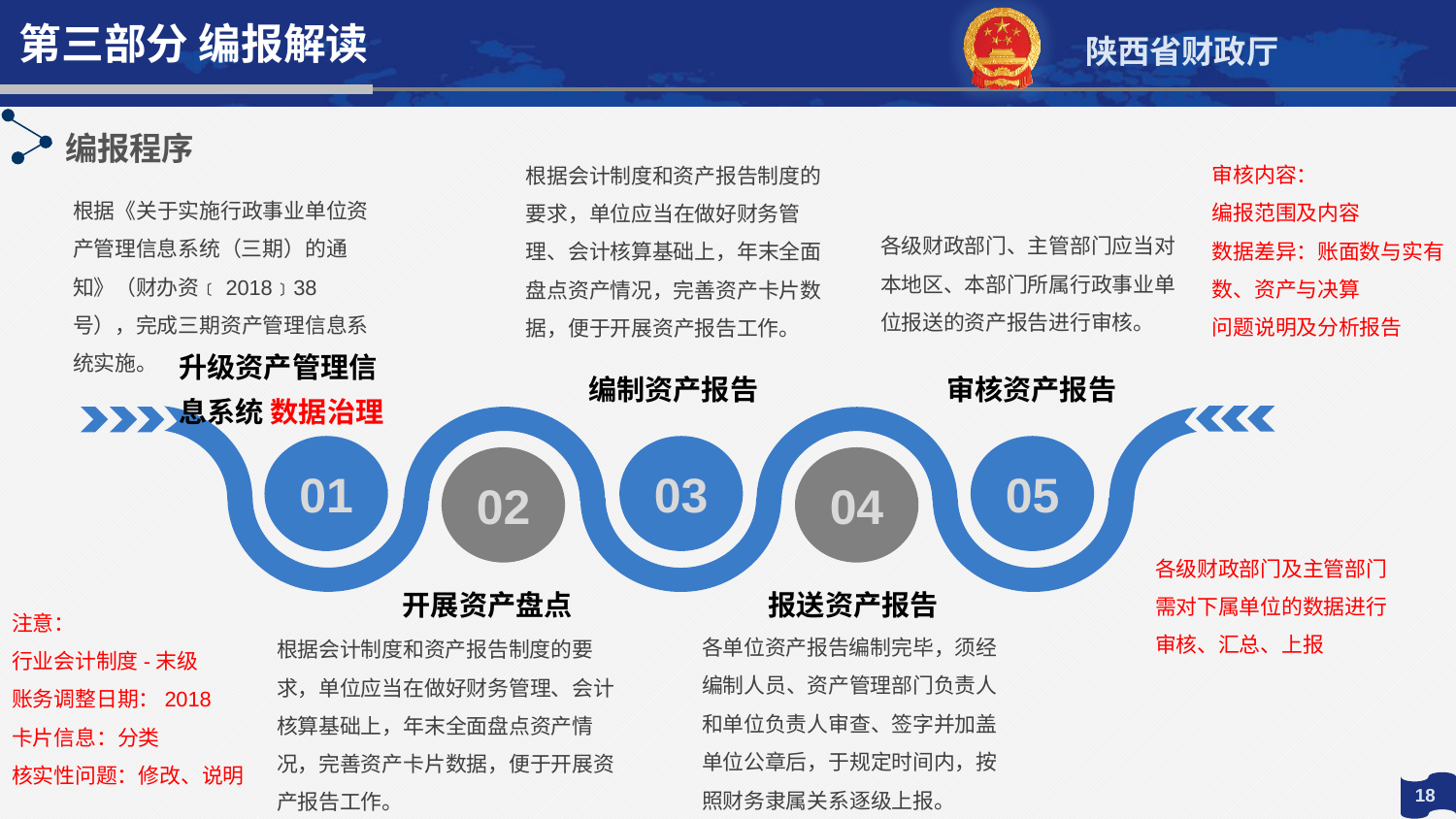

第三部分 编报解读

编报程序
审核内容：
编报范围及内容
数据差异：账面数与实有数、资产与决算
问题说明及分析报告
根据会计制度和资产报告制度的要求，单位应当在做好财务管理、会计核算基础上，年末全面盘点资产情况，完善资产卡片数据，便于开展资产报告工作。
根据《关于实施行政事业单位资产管理信息系统（三期）的通知》（财办资﹝2018﹞38号），完成三期资产管理信息系统实施。
各级财政部门、主管部门应当对本地区、本部门所属行政事业单位报送的资产报告进行审核。
升级资产管理信息系统 数据治理
编制资产报告
审核资产报告

01
03
05
02
04
各级财政部门及主管部门需对下属单位的数据进行审核、汇总、上报
开展资产盘点
报送资产报告
注意：
行业会计制度-末级
账务调整日期：2018
卡片信息：分类
核实性问题：修改、说明
各单位资产报告编制完毕，须经编制人员、资产管理部门负责人和单位负责人审查、签字并加盖单位公章后，于规定时间内，按照财务隶属关系逐级上报。
根据会计制度和资产报告制度的要求，单位应当在做好财务管理、会计核算基础上，年末全面盘点资产情况，完善资产卡片数据，便于开展资产报告工作。